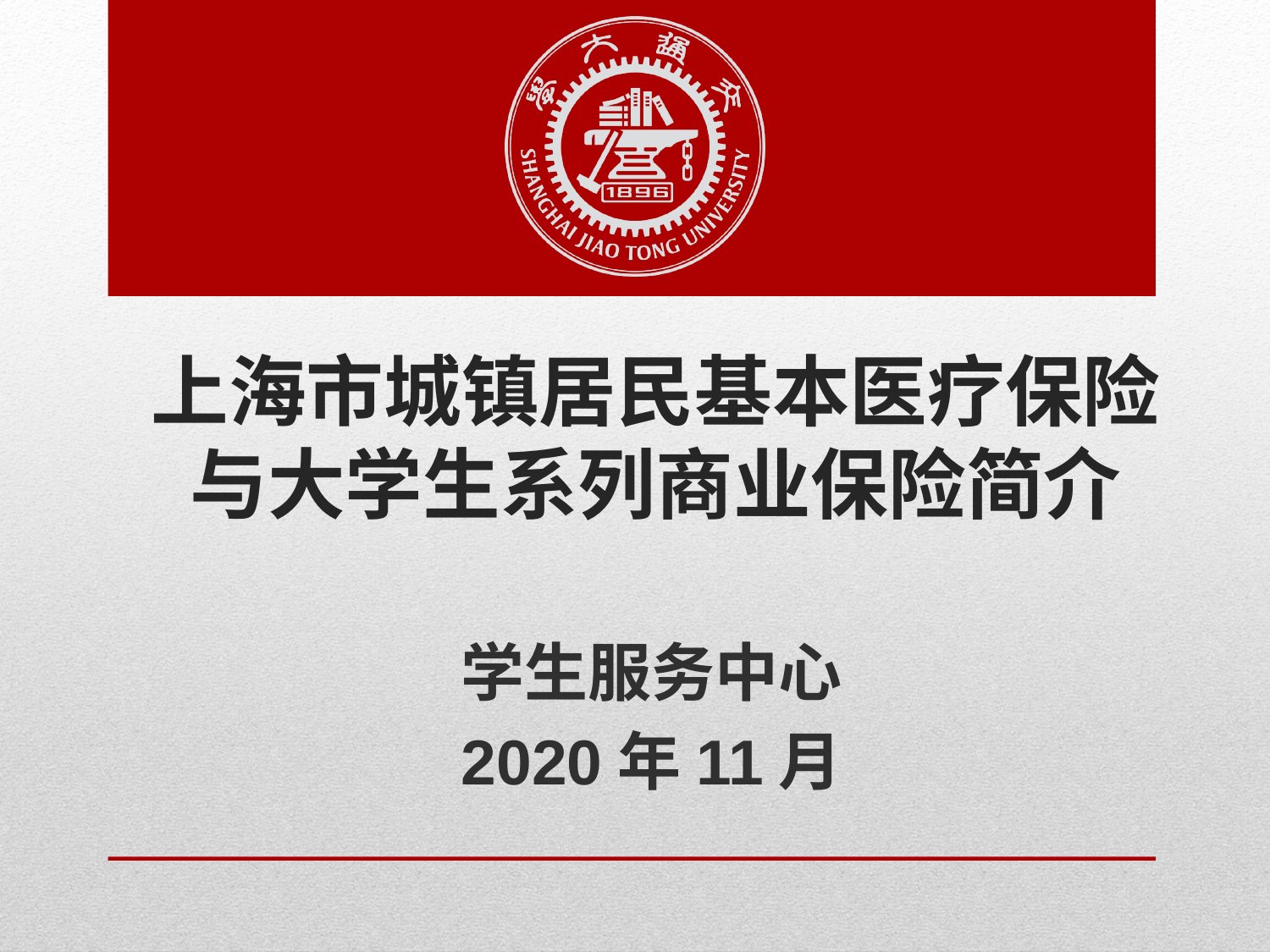

# 上海市城镇居民基本医疗保险 与大学生系列商业保险简介
学生服务中心
2020年11月